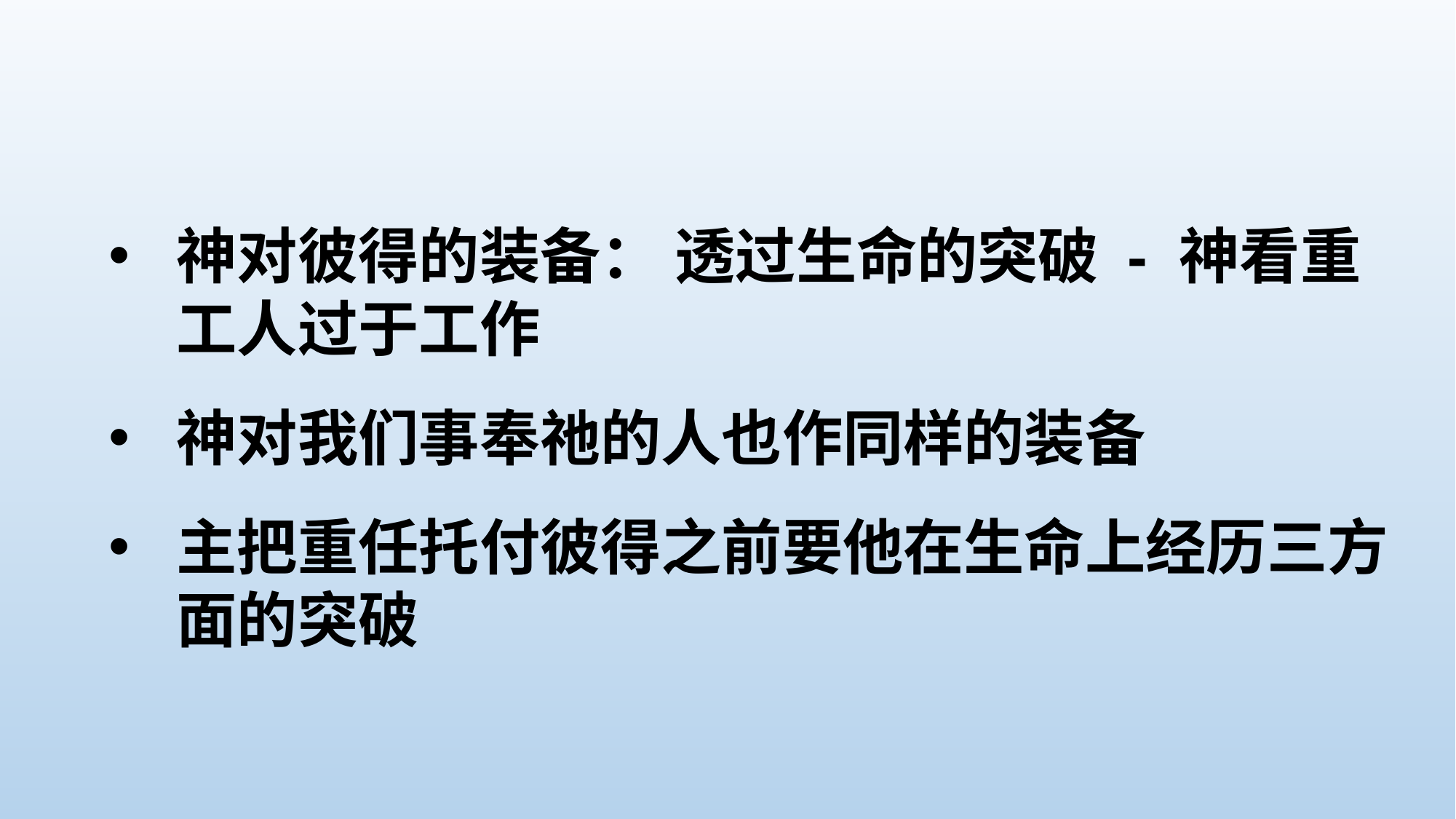

神对彼得的装备： 透过生命的突破 - 神看重工人过于工作
神对我们事奉祂的人也作同样的装备
主把重任托付彼得之前要他在生命上经历三方面的突破